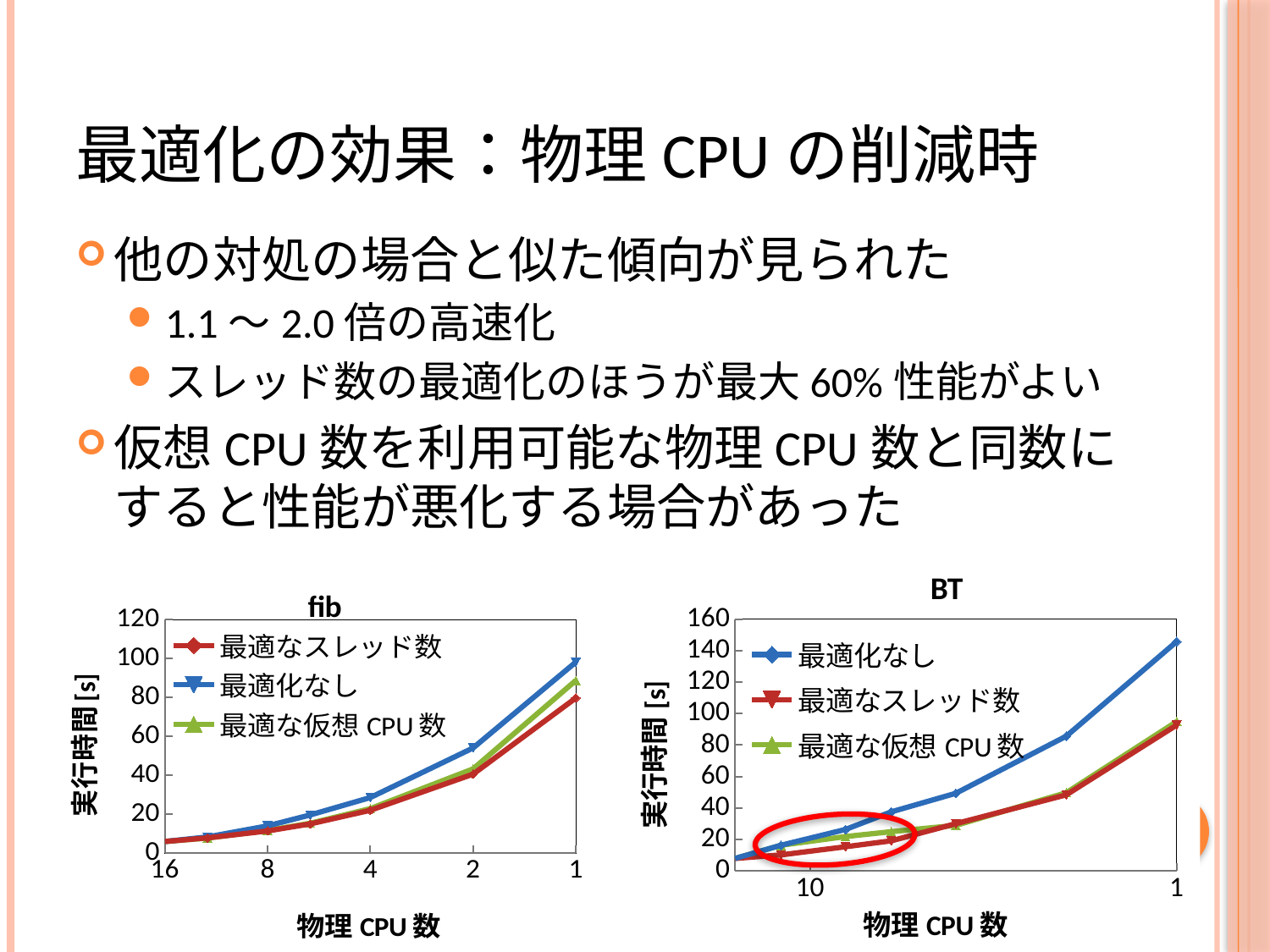

# 最適化の効果：物理CPUの削減時
他の対処の場合と似た傾向が見られた
1.1〜2.0倍の高速化
スレッド数の最適化のほうが最大60%性能がよい
仮想CPU数を利用可能な物理CPU数と同数にすると性能が悪化する場合があった

### Chart: BT

| Category |  |  |  |  |
|---|---|---|---|---|

### Chart: fib

| Category |  |  |  |
|---|---|---|---|
29